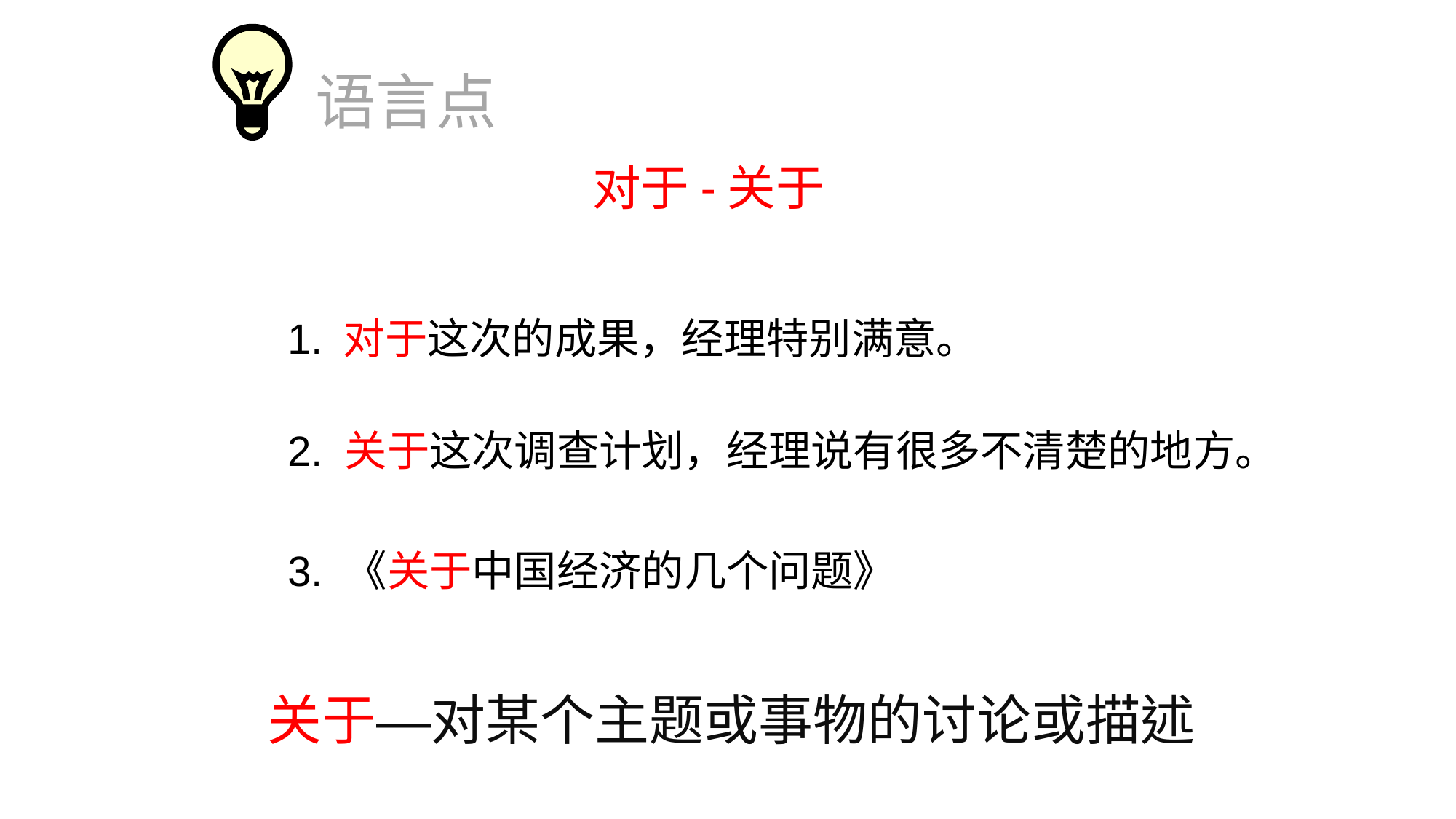

语言点
对于-关于
1. 对于这次的成果，经理特别满意。
2. 关于这次调查计划，经理说有很多不清楚的地方。
3. 《关于中国经济的几个问题》
关于—对某个主题或事物的讨论或描述